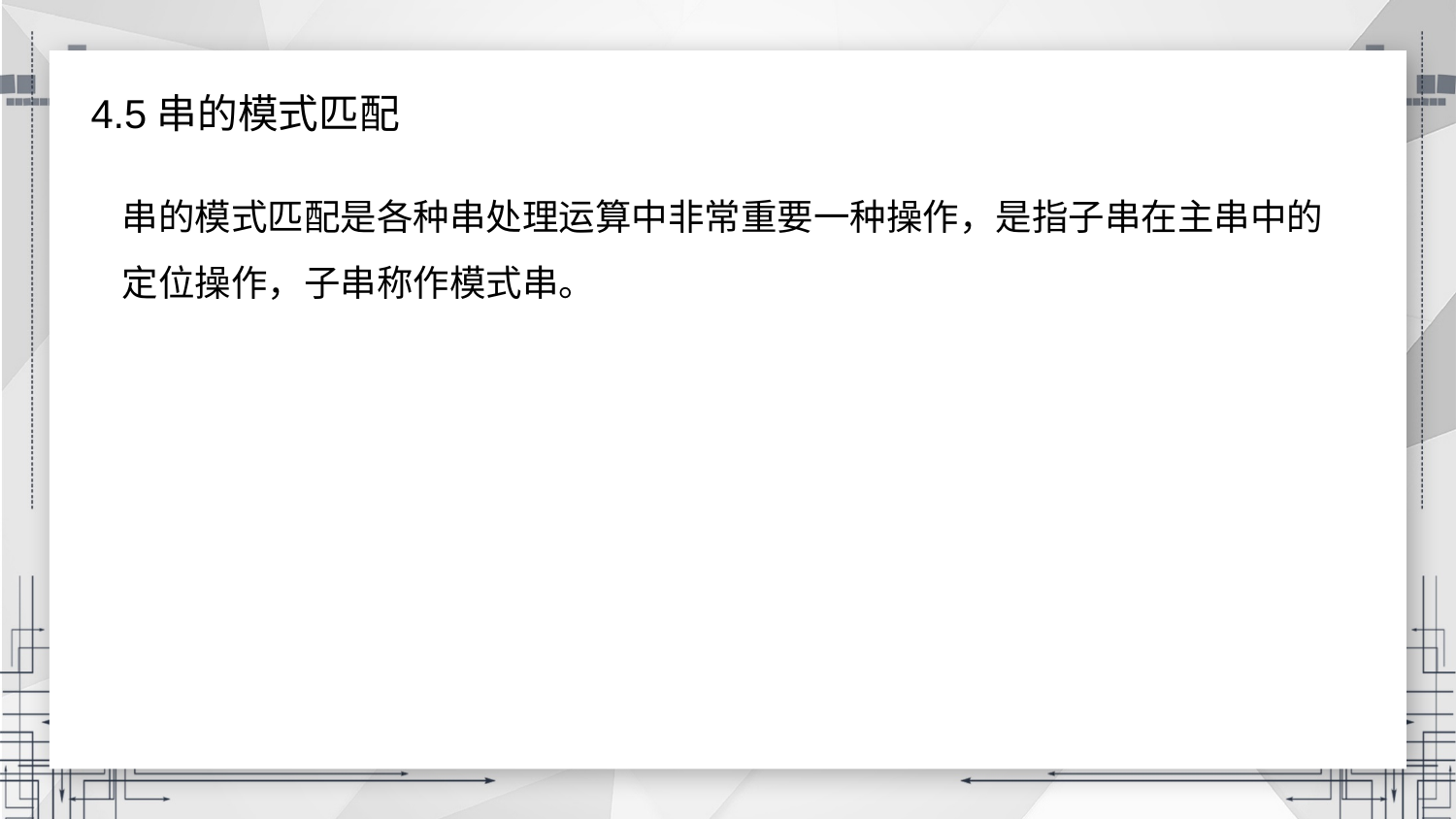

4.5串的模式匹配
串的模式匹配是各种串处理运算中非常重要一种操作，是指子串在主串中的定位操作，子串称作模式串。